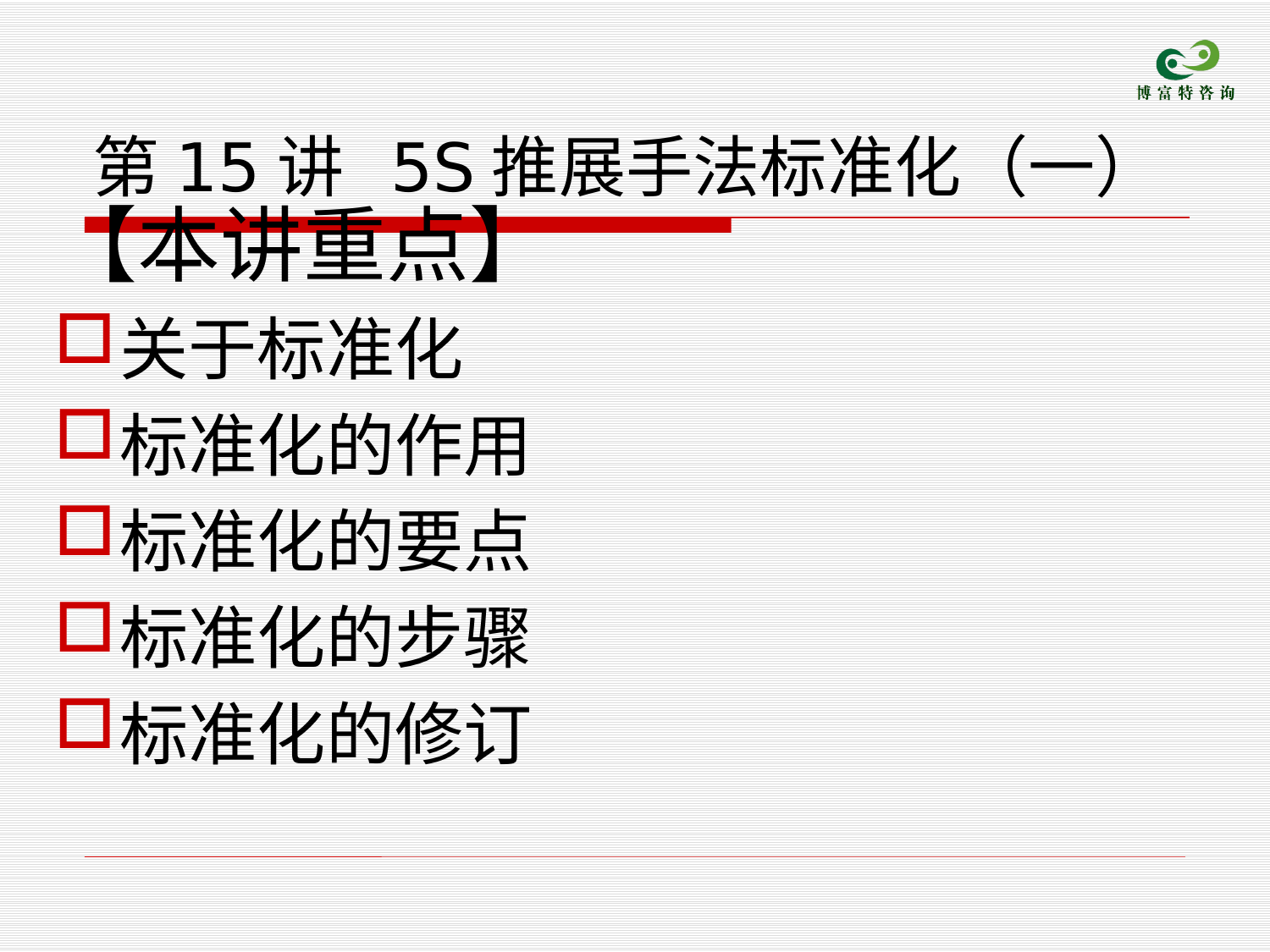

# 第15讲  5S推展手法标准化（一）

【本讲重点】
关于标准化
标准化的作用
标准化的要点
标准化的步骤
标准化的修订
542